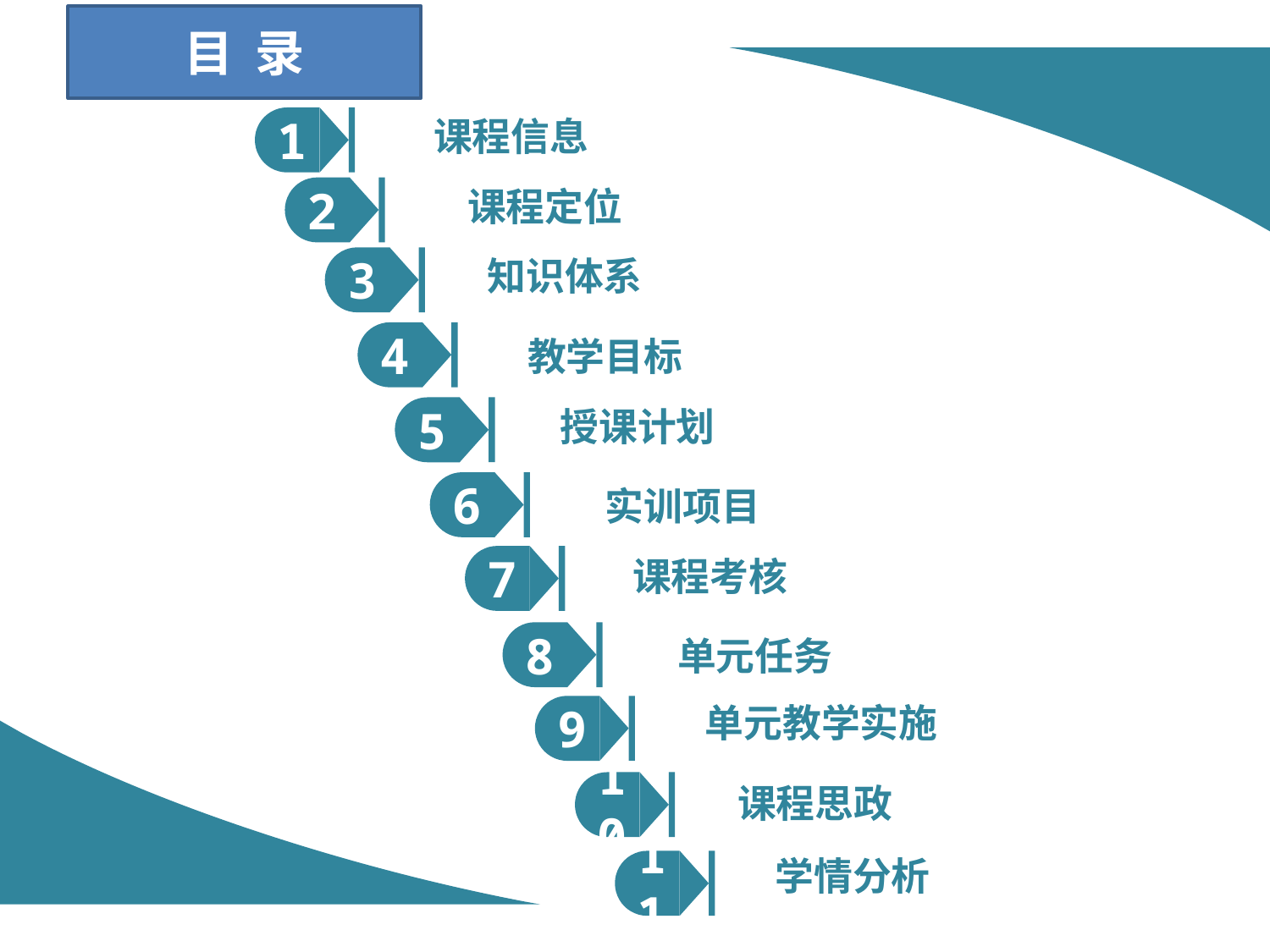

目  录

课程信息
1

课程定位
2

知识体系
3

4

教学目标
授课计划
5

6

实训项目
7

课程考核
8

单元任务
单元教学实施
9

10

课程思政
学情分析
11